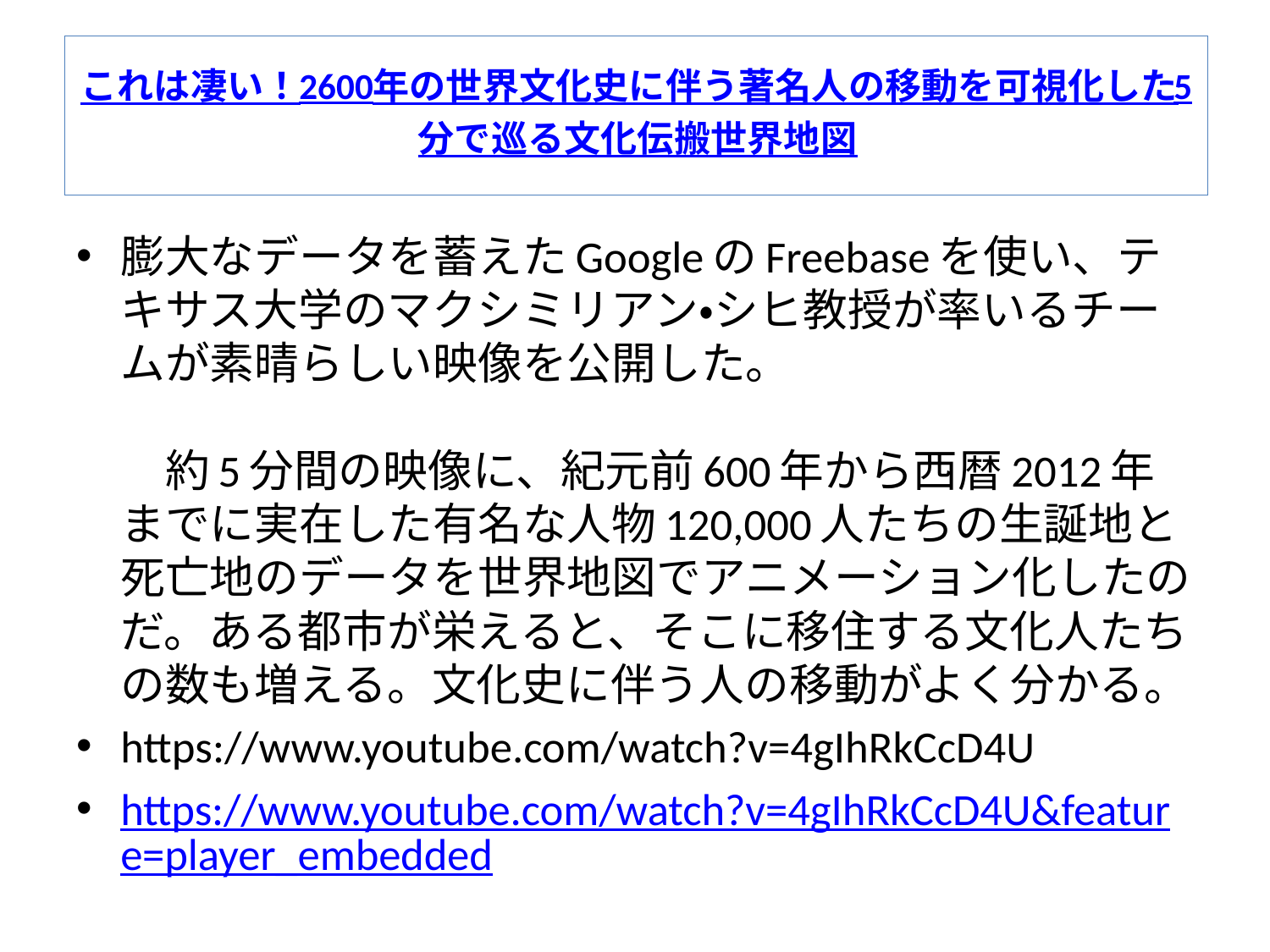

# これは凄い！2600年の世界文化史に伴う著名人の移動を可視化した5分で巡る文化伝搬世界地図
膨大なデータを蓄えたGoogleのFreebaseを使い、テキサス大学のマクシミリアン・シヒ教授が率いるチームが素晴らしい映像を公開した。
　約5分間の映像に、紀元前600年から西暦2012年までに実在した有名な人物120,000人たちの生誕地と死亡地のデータを世界地図でアニメーション化したのだ。ある都市が栄えると、そこに移住する文化人たちの数も増える。文化史に伴う人の移動がよく分かる。
https://www.youtube.com/watch?v=4gIhRkCcD4U
https://www.youtube.com/watch?v=4gIhRkCcD4U&feature=player_embedded